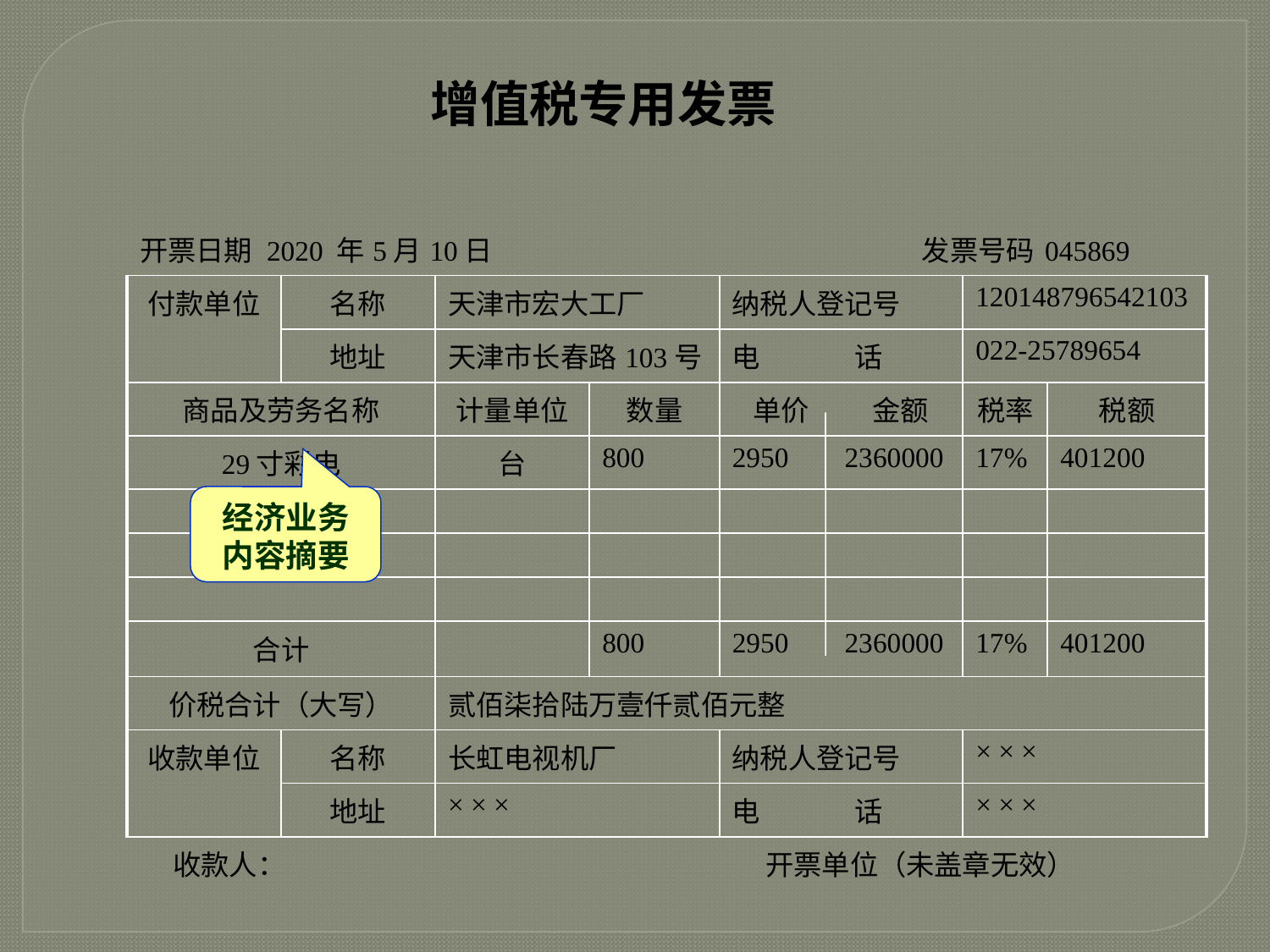

增值税专用发票
| 开票日期 2020 年5月10日 发票号码045869 |  |  |  |  |  |  |
| --- | --- | --- | --- | --- | --- | --- |
| 付款单位 | 名称 | 天津市宏大工厂 |  | 纳税人登记号 | 120148796542103 |  |
|  | 地址 | 天津市长春路103号 |  | 电 话 | 022-25789654 |  |
| 商品及劳务名称 |  | 计量单位 | 数量 | 单价 金额 | 税率 | 税额 |
| 29寸彩电 |  | 台 | 800 | 2950 2360000 | 17% | 401200 |
|  |  |  |  |  |  |  |
|  |  |  |  |  |  |  |
|  |  |  |  |  |  |  |
| 合计 |  |  | 800 | 2950 2360000 | 17% | 401200 |
| 价税合计（大写） |  | 贰佰柒拾陆万壹仟贰佰元整 |  |  |  |  |
| 收款单位 | 名称 | 长虹电视机厂 |  | 纳税人登记号 | × × × |  |
|  | 地址 | × × × |  | 电 话 | × × × |  |
| 收款人： 开票单位（未盖章无效） |  |  |  |  |  |  |

经济业务内容摘要